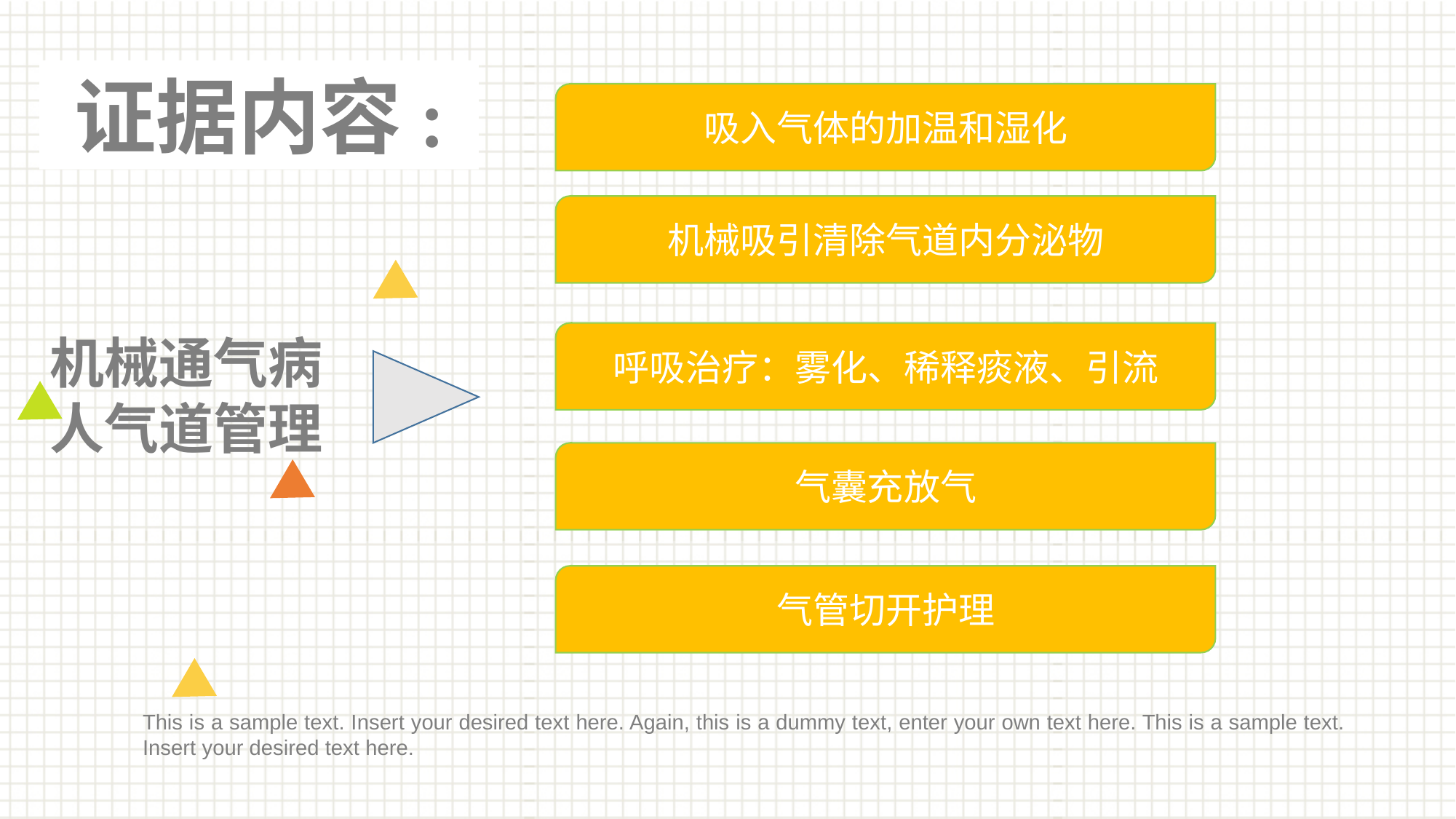

证据内容:
吸入气体的加温和湿化
机械吸引清除气道内分泌物
呼吸治疗：雾化、稀释痰液、引流
气囊充放气
气管切开护理

机械通气病人气道管理

This is a sample text. Insert your desired text here. Again, this is a dummy text, enter your own text here. This is a sample text. Insert your desired text here.